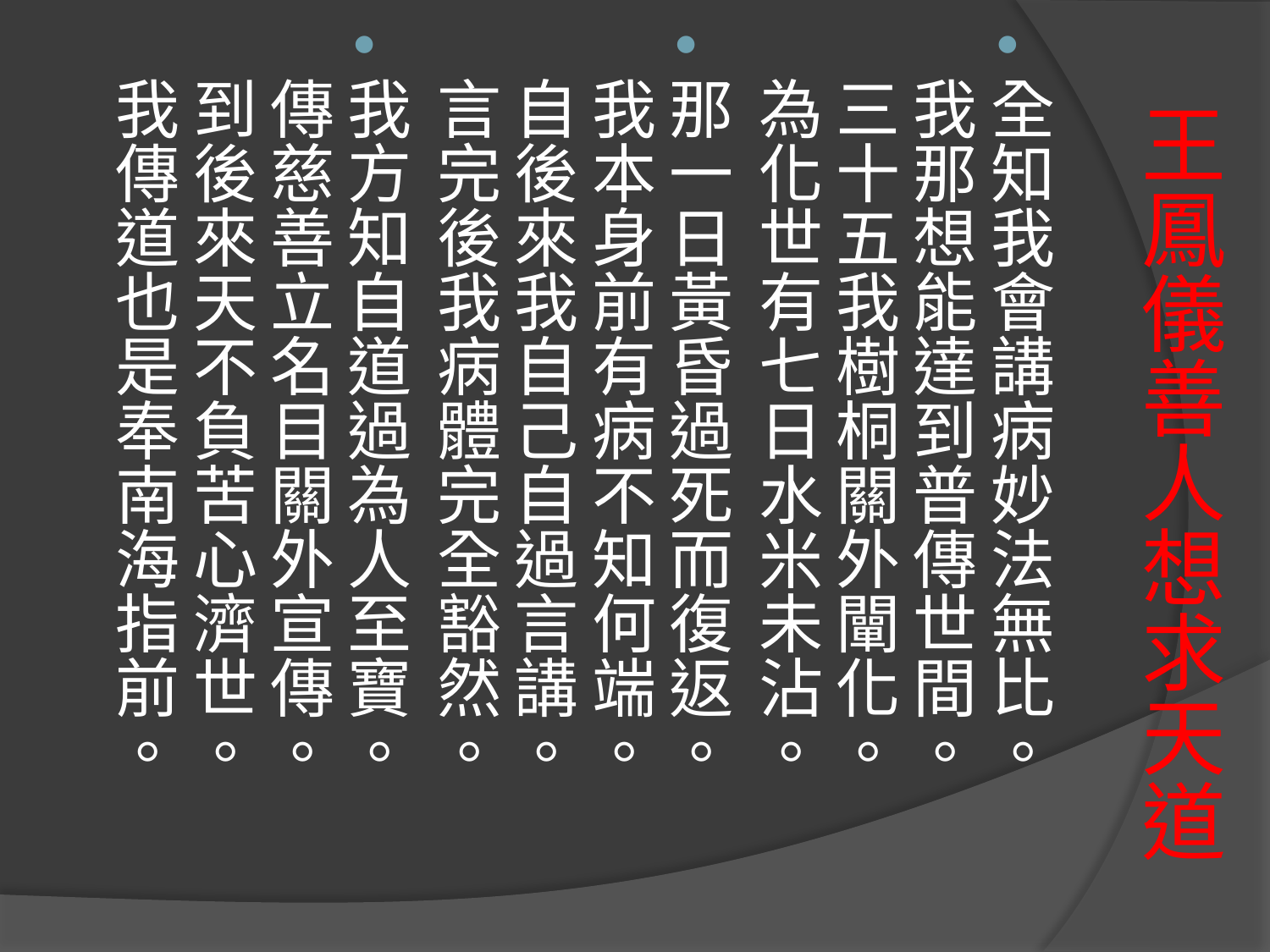

全知我會講病妙法無比。
我那想能達到普傳世間。
三十五我樹桐關外闡化。
為化世有七日水米未沾。
那一日黃昏過死而復返。
我本身前有病不知何端。
自後來我自己自過言講。
言完後我病體完全豁然。
我方知自道過為人至寶。
傳慈善立名目關外宣傳。
到後來天不負苦心濟世。
我傳道也是奉南海指前。
# 王鳳儀善人想求天道